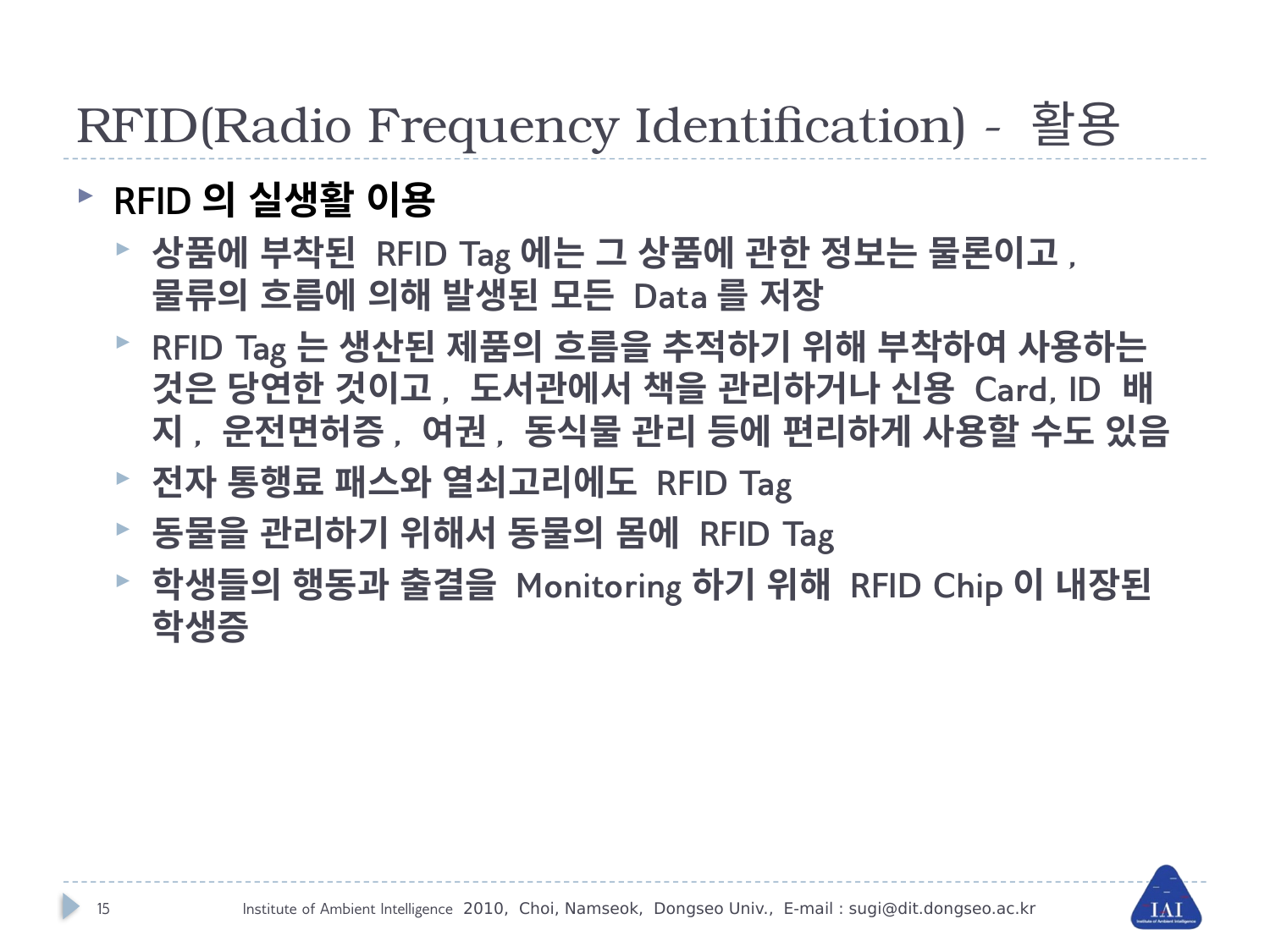

# RFID(Radio Frequency Identification) - 활용
RFID의 실생활 이용
상품에 부착된 RFID Tag에는 그 상품에 관한 정보는 물론이고, 물류의 흐름에 의해 발생된 모든 Data를 저장
RFID Tag는 생산된 제품의 흐름을 추적하기 위해 부착하여 사용하는 것은 당연한 것이고, 도서관에서 책을 관리하거나 신용 Card, ID 배지, 운전면허증, 여권, 동식물 관리 등에 편리하게 사용할 수도 있음
전자 통행료 패스와 열쇠고리에도 RFID Tag
동물을 관리하기 위해서 동물의 몸에 RFID Tag
학생들의 행동과 출결을 Monitoring하기 위해 RFID Chip이 내장된 학생증